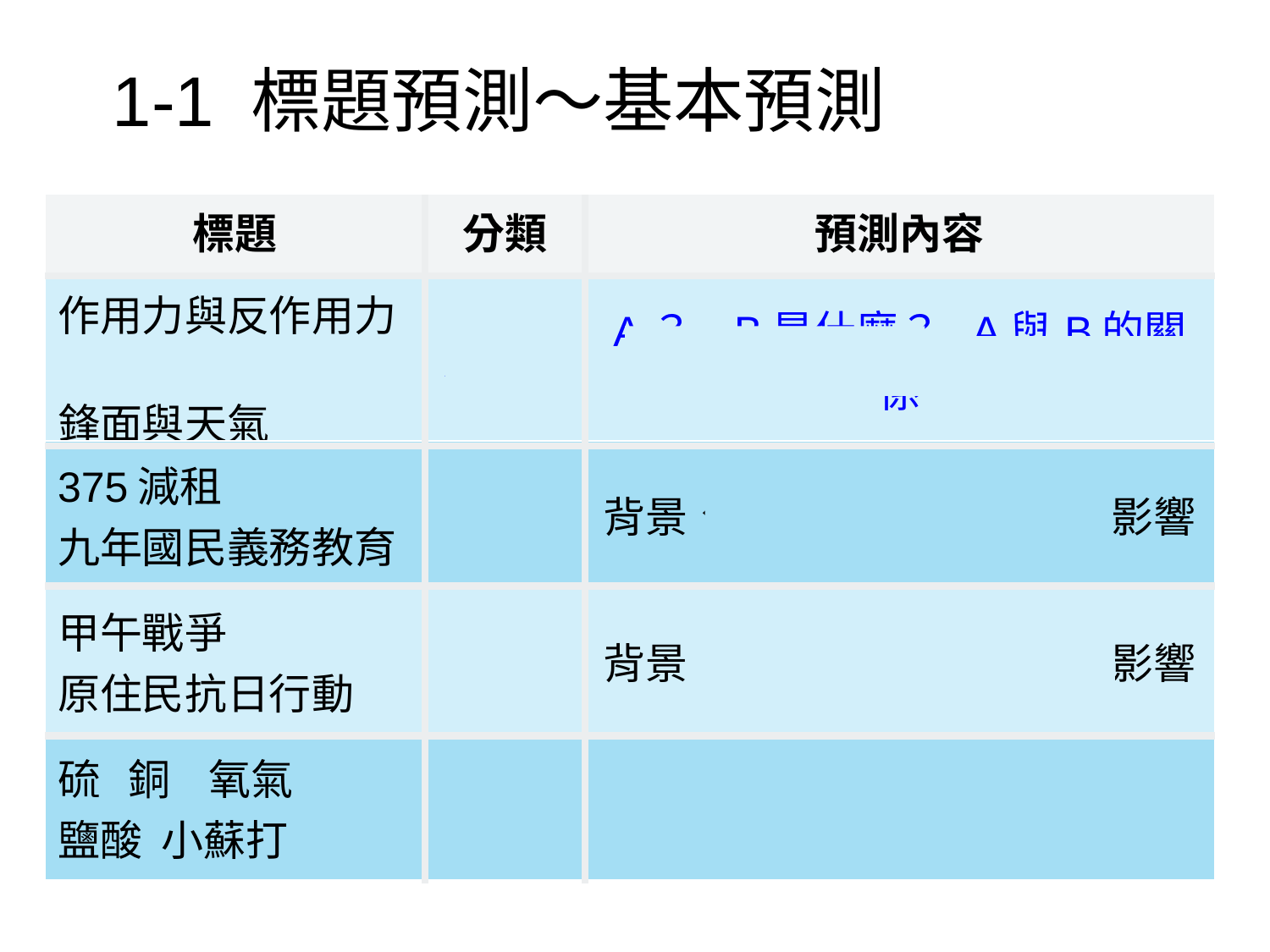

1-1 標題預測～基本預測
| 標題 | 分類 | 預測內容 |
| --- | --- | --- |
| 作用力與反作用力 鋒面與天氣 | A與B | A？ B是什麼？ A與B的關係 |
| 375減租 九年國民義務教育 | 政策 | 背景、目的、方法、結果、影響 |
| 甲午戰爭 原住民抗日行動 | 事件 | 背景、原因、經過、結果、影響 |
| 硫 銅 氧氣 鹽酸 小蘇打 | 物質 | 命名、性質、功能 |